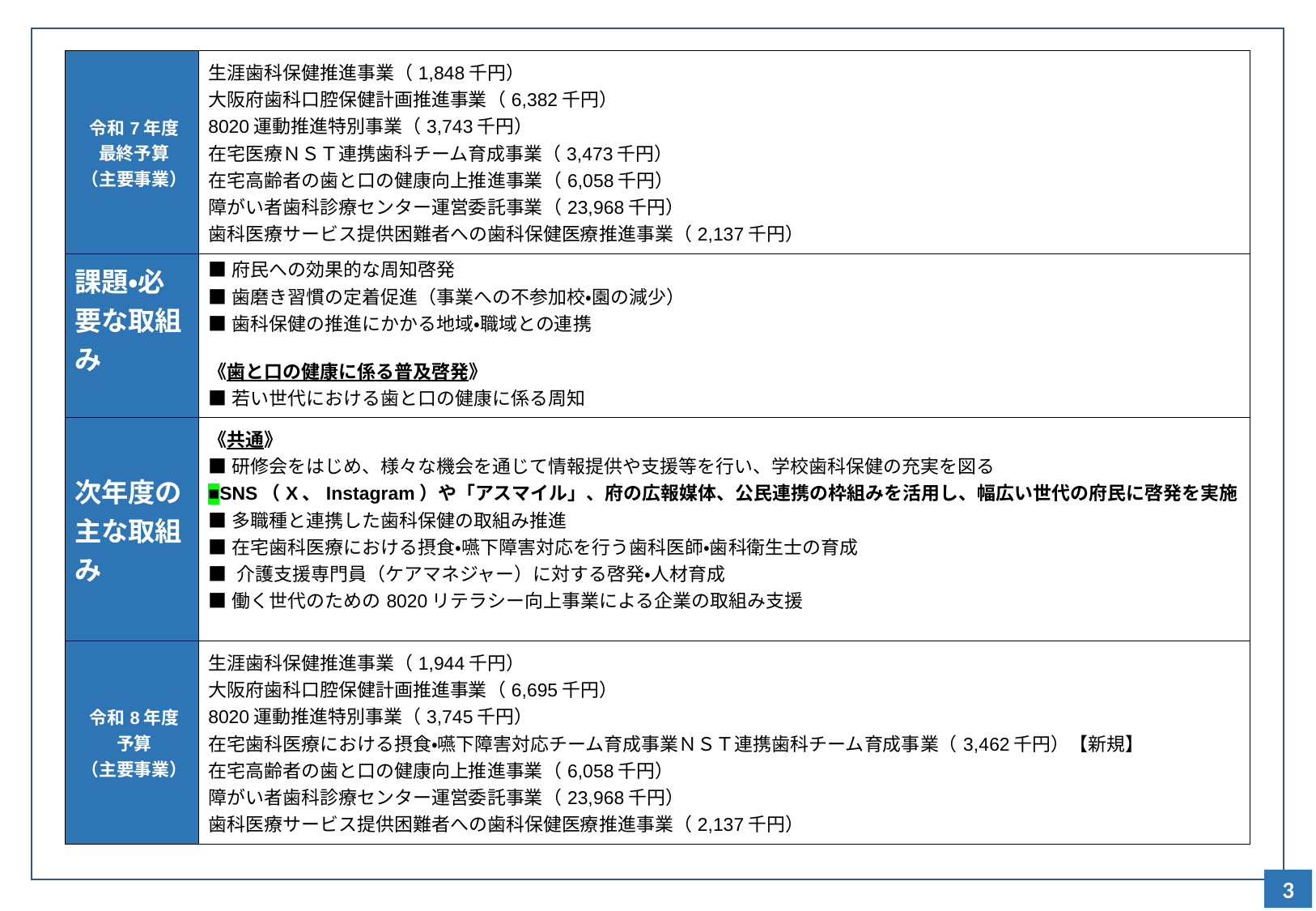

| 令和7年度 最終予算 （主要事業） | 生涯歯科保健推進事業（1,848千円） 大阪府歯科口腔保健計画推進事業（6,382千円） 8020運動推進特別事業（3,743千円） 在宅医療ＮＳＴ連携歯科チーム育成事業（3,473千円） 在宅高齢者の歯と口の健康向上推進事業（6,058千円） 障がい者歯科診療センター運営委託事業（23,968千円） 歯科医療サービス提供困難者への歯科保健医療推進事業（2,137千円） |
| --- | --- |
| 課題・必要な取組み | 《共通》 ■府民への効果的な周知啓発 ■歯磨き習慣の定着促進（事業への不参加校・園の減少） ■歯科保健の推進にかかる地域・職域との連携 《歯と口の健康に係る普及啓発》 ■若い世代における歯と口の健康に係る周知 |
| --- | --- |
| 次年度の主な取組み | 《共通》 ■研修会をはじめ、様々な機会を通じて情報提供や支援等を行い、学校歯科保健の充実を図る ■SNS（X、Instagram）や「アスマイル」、府の広報媒体、公民連携の枠組みを活用し、幅広い世代の府民に啓発を実施 ■多職種と連携した歯科保健の取組み推進 ■在宅歯科医療における摂食・嚥下障害対応を行う歯科医師・歯科衛生士の育成 ■ 介護支援専門員（ケアマネジャー）に対する啓発・人材育成 ■働く世代のための8020リテラシー向上事業による企業の取組み支援 |
| 令和8年度 予算 （主要事業） | 生涯歯科保健推進事業（1,944千円） 大阪府歯科口腔保健計画推進事業（6,695千円） 8020運動推進特別事業（3,745千円） 在宅歯科医療における摂食・嚥下障害対応チーム育成事業ＮＳＴ連携歯科チーム育成事業（3,462千円）【新規】 在宅高齢者の歯と口の健康向上推進事業（6,058千円） 障がい者歯科診療センター運営委託事業（23,968千円） 歯科医療サービス提供困難者への歯科保健医療推進事業（2,137千円） |
3